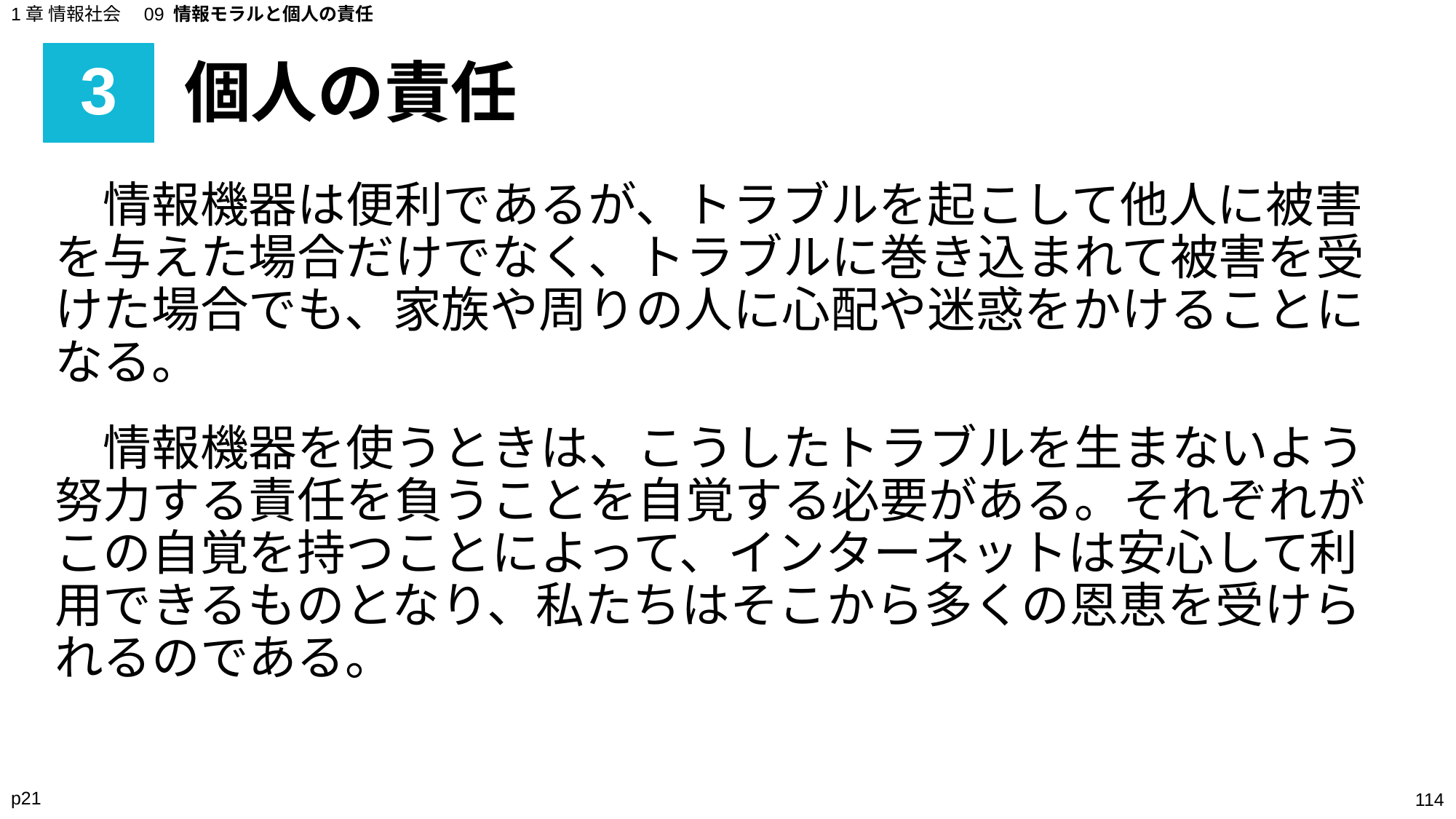

1章 情報社会　09 情報モラルと個人の責任

# 3
個人の責任
　情報機器は便利であるが、トラブルを起こして他人に被害を与えた場合だけでなく、トラブルに巻き込まれて被害を受けた場合でも、家族や周りの人に心配や迷惑をかけることになる。
　情報機器を使うときは、こうしたトラブルを生まないよう努力する責任を負うことを自覚する必要がある。それぞれがこの自覚を持つことによって、インターネットは安心して利用できるものとなり、私たちはそこから多くの恩恵を受けられるのである。
p21
114